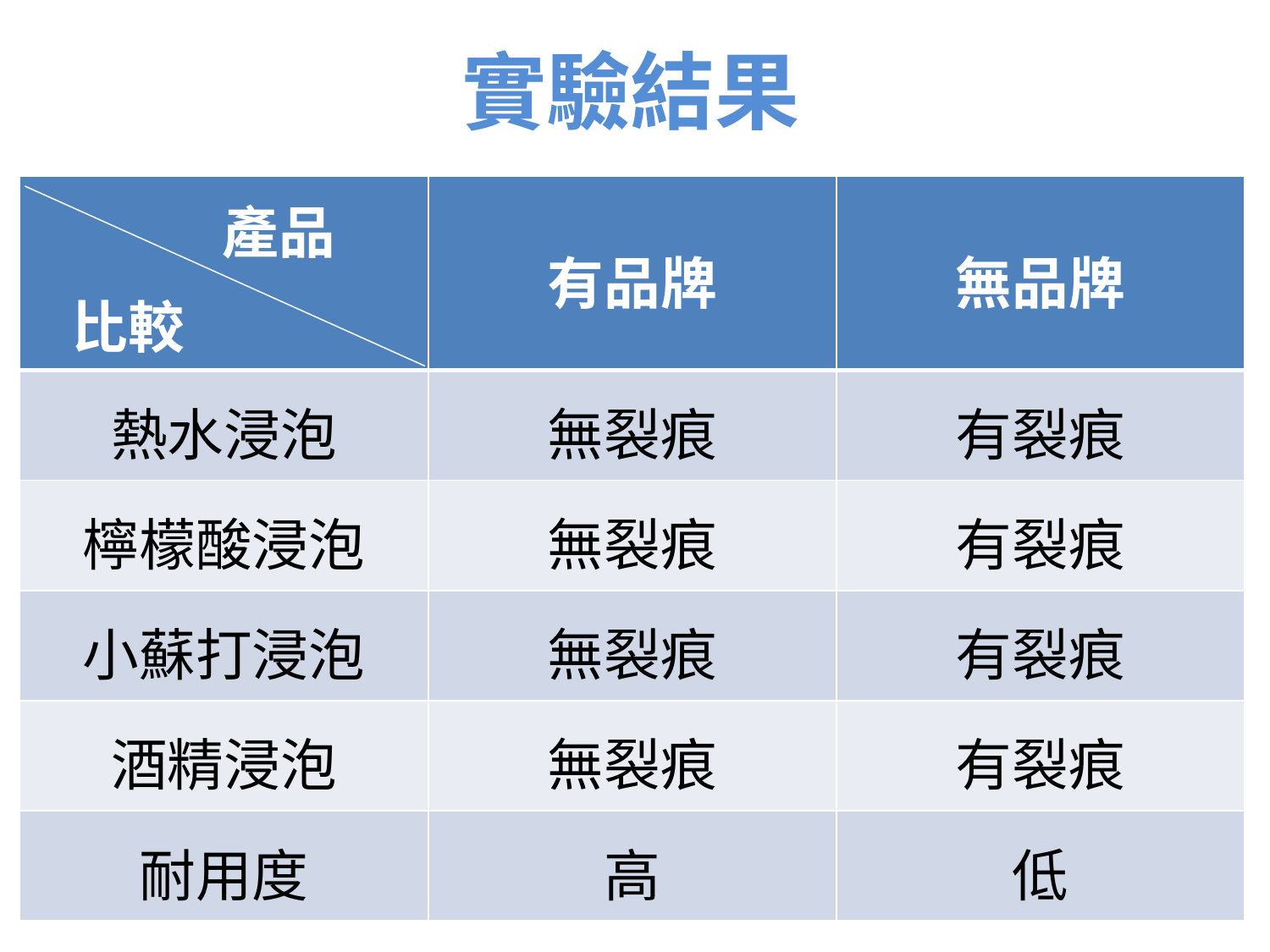

# 實驗結果
| 產品 比較 | 有品牌 | 無品牌 |
| --- | --- | --- |
| 熱水浸泡 | 無裂痕 | 有裂痕 |
| 檸檬酸浸泡 | 無裂痕 | 有裂痕 |
| 小蘇打浸泡 | 無裂痕 | 有裂痕 |
| 酒精浸泡 | 無裂痕 | 有裂痕 |
| 耐用度 | 高 | 低 |